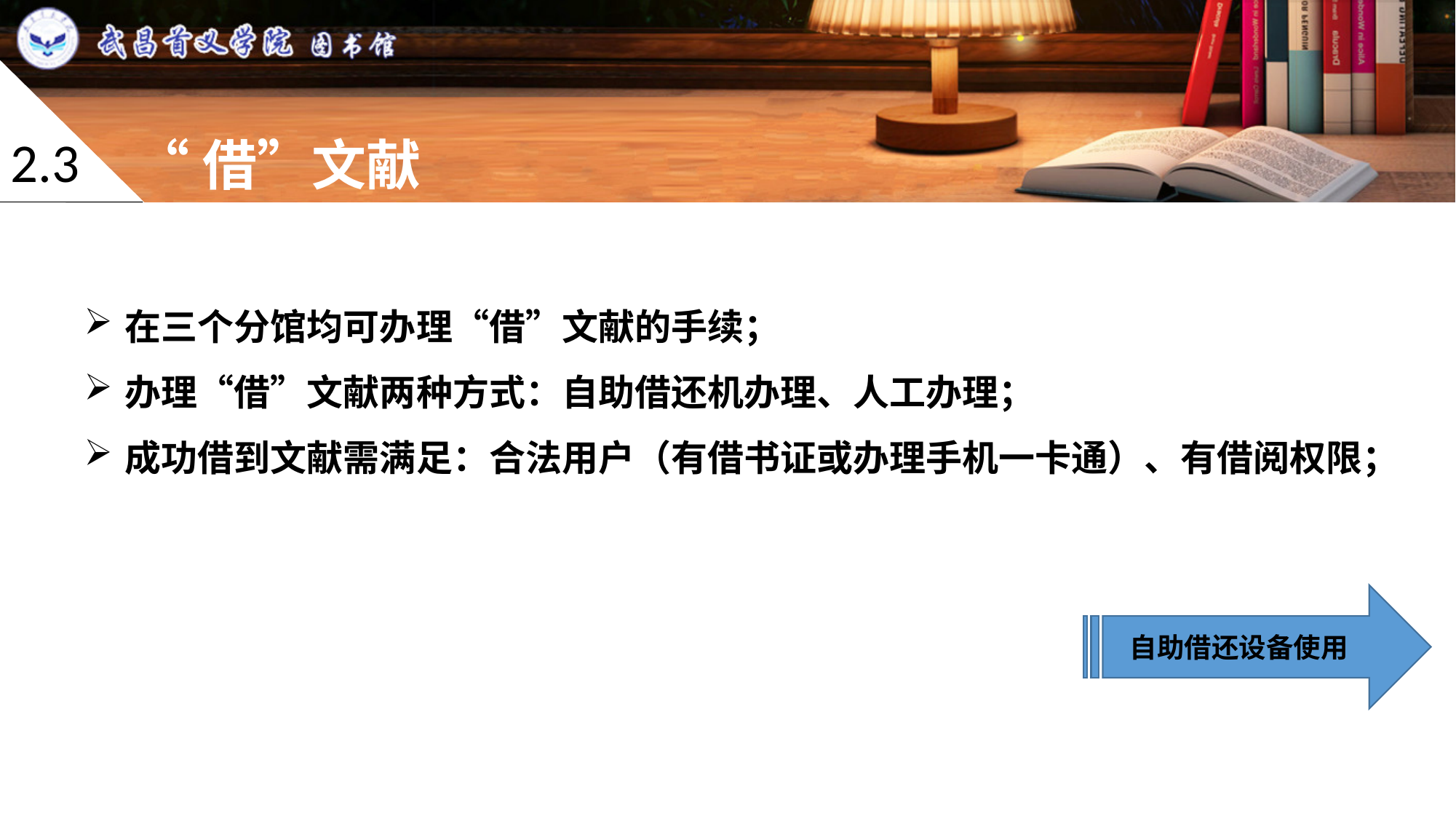

2.3
“借”文献
在三个分馆均可办理“借”文献的手续；
办理“借”文献两种方式：自助借还机办理、人工办理；
成功借到文献需满足：合法用户（有借书证或办理手机一卡通）、有借阅权限；

自助借还设备使用